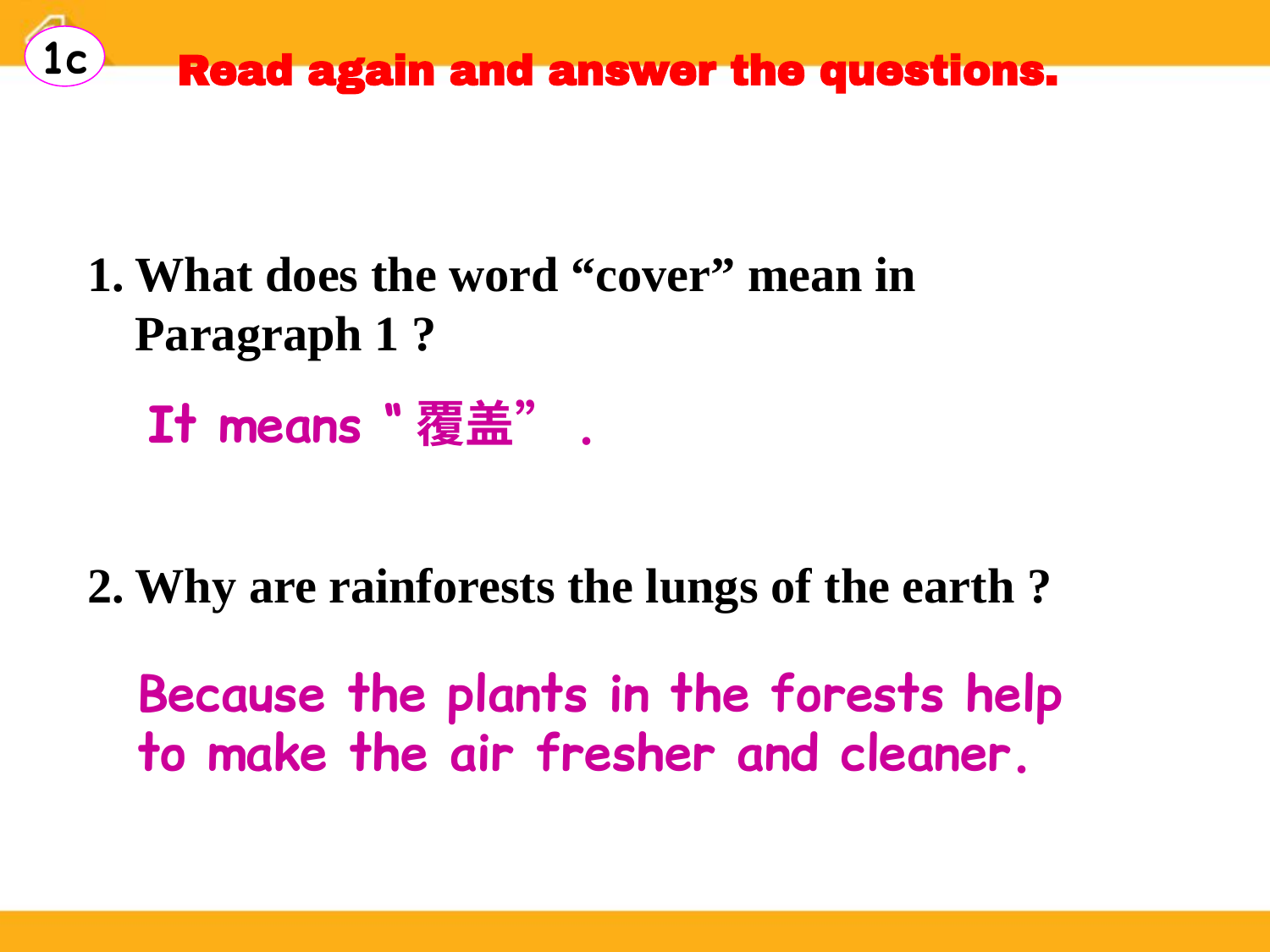

1c
Read again and answer the questions.
What does the word “cover” mean in Paragraph 1 ?

Why are rainforests the lungs of the earth ?

It means “覆盖”.
Because the plants in the forests help to make the air fresher and cleaner.